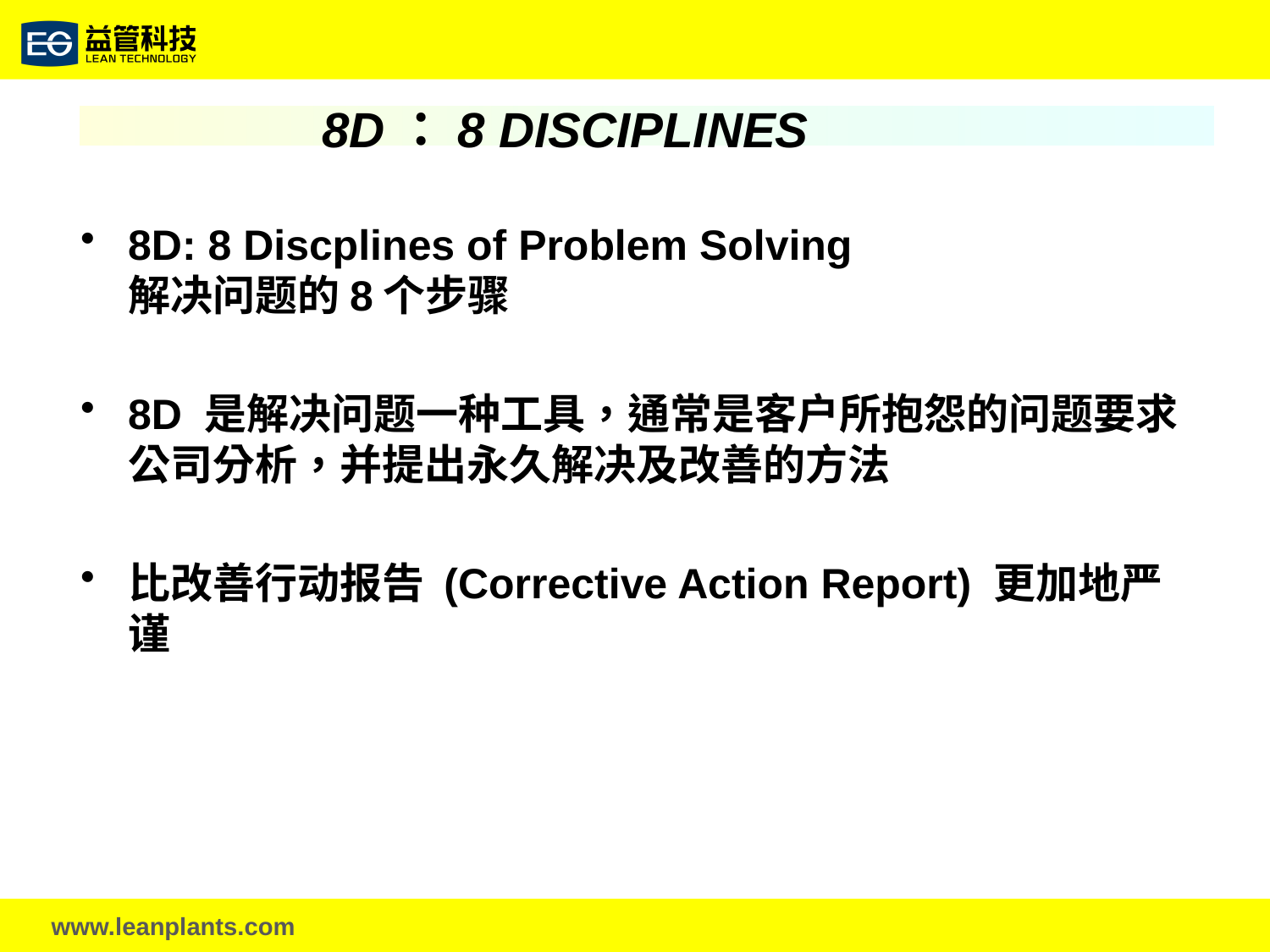

8D：8 DISCIPLINES
8D: 8 Discplines of Problem Solving
解决问题的8个步骤

8D 是解决问题一种工具，通常是客户所抱怨的问题要求公司分析，并提出永久解决及改善的方法

比改善行动报告 (Corrective Action Report) 更加地严谨
2